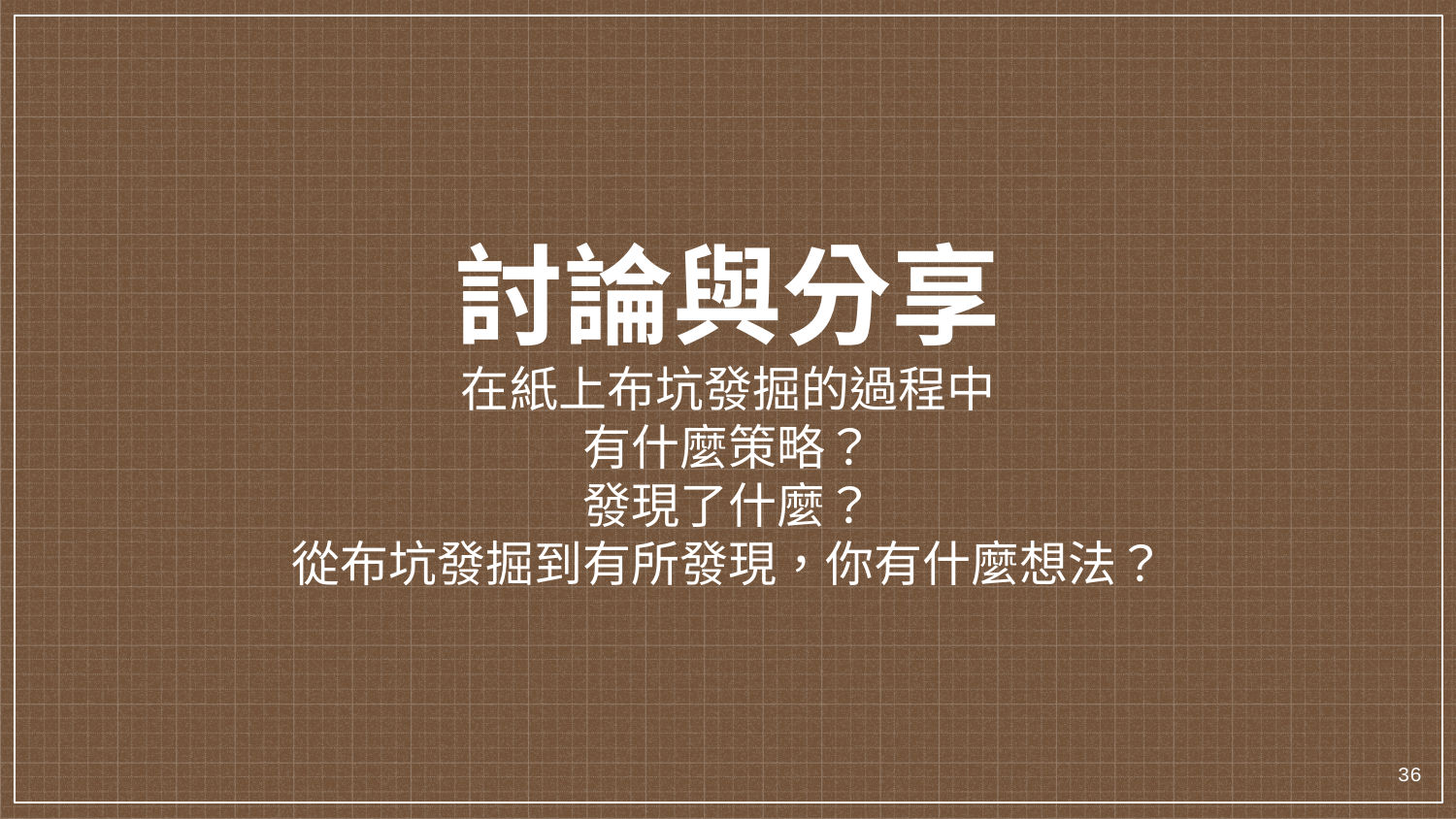

# 討論與分享 在紙上布坑發掘的過程中 有什麼策略？ 發現了什麼？ 從布坑發掘到有所發現，你有什麼想法？
36